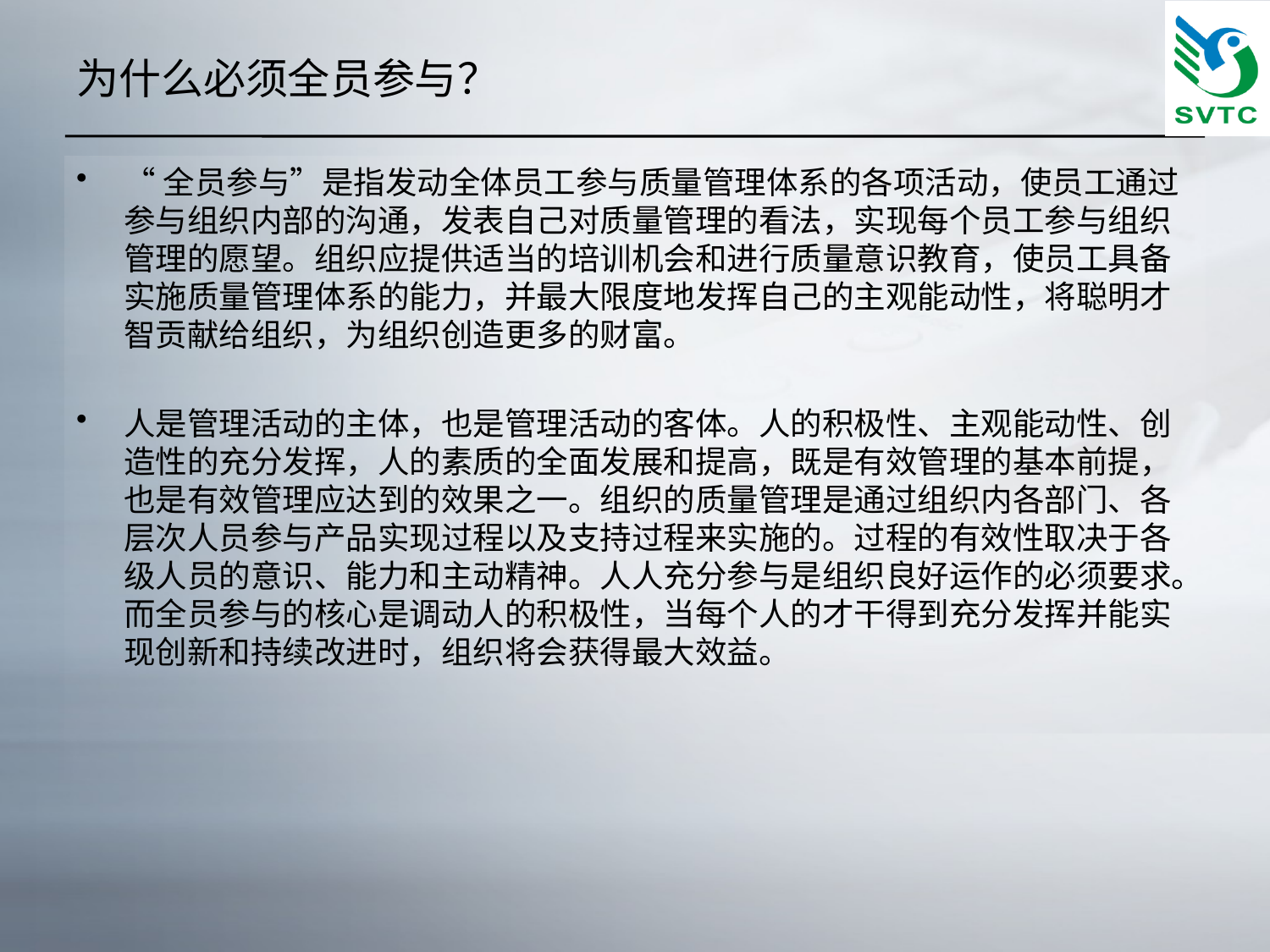

# 为什么必须全员参与？
“全员参与”是指发动全体员工参与质量管理体系的各项活动，使员工通过参与组织内部的沟通，发表自己对质量管理的看法，实现每个员工参与组织管理的愿望。组织应提供适当的培训机会和进行质量意识教育，使员工具备实施质量管理体系的能力，并最大限度地发挥自己的主观能动性，将聪明才智贡献给组织，为组织创造更多的财富。

人是管理活动的主体，也是管理活动的客体。人的积极性、主观能动性、创造性的充分发挥，人的素质的全面发展和提高，既是有效管理的基本前提，也是有效管理应达到的效果之一。组织的质量管理是通过组织内各部门、各层次人员参与产品实现过程以及支持过程来实施的。过程的有效性取决于各级人员的意识、能力和主动精神。人人充分参与是组织良好运作的必须要求。而全员参与的核心是调动人的积极性，当每个人的才干得到充分发挥并能实现创新和持续改进时，组织将会获得最大效益。